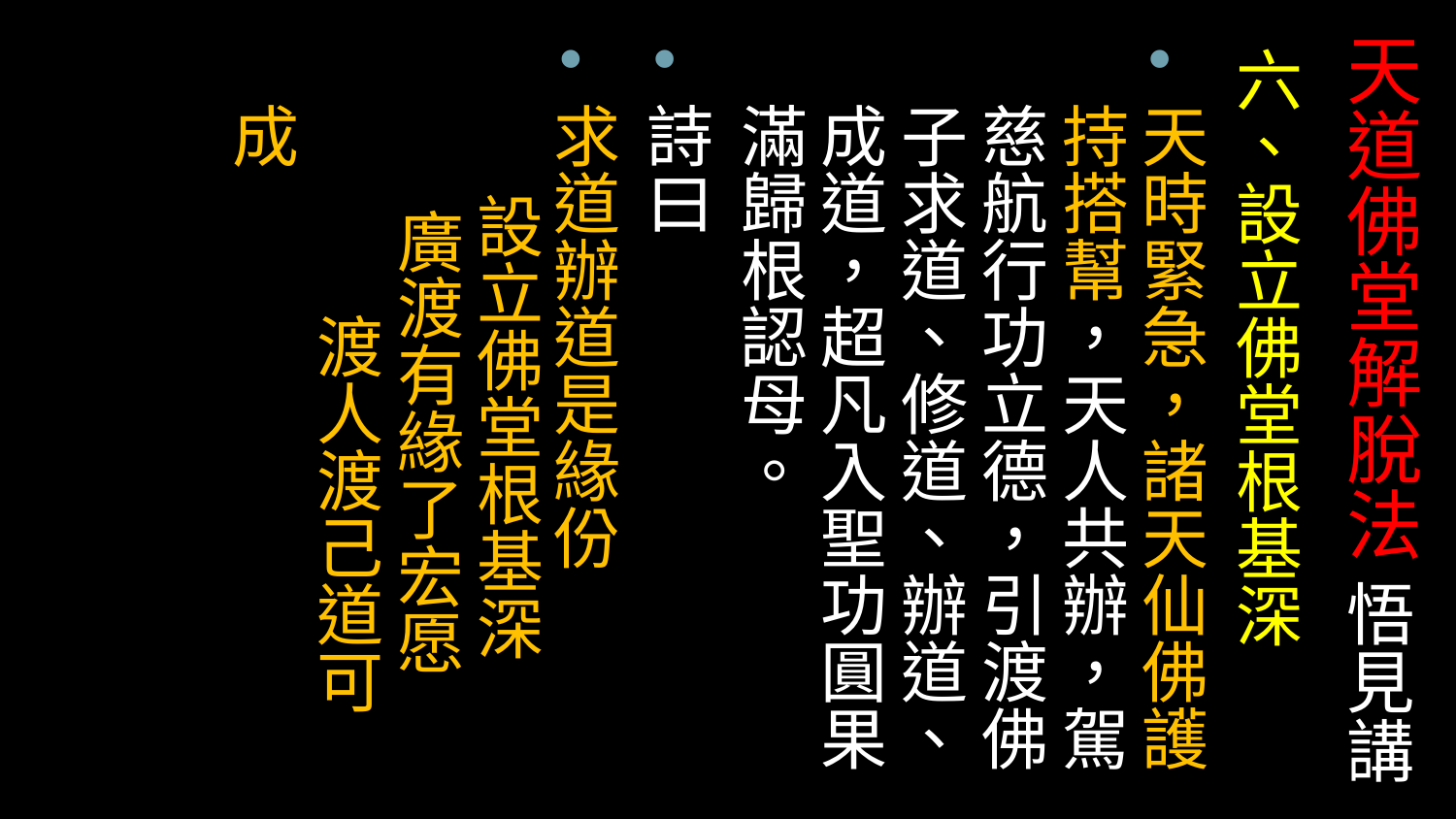

# 天道佛堂解脫法 悟見講
六、設立佛堂根基深
天時緊急，諸天仙佛護持搭幫，天人共辦，駕慈航行功立德，引渡佛子求道、修道、辦道、成道，超凡入聖功圓果滿歸根認母。
詩曰
求道辦道是緣份                    設立佛堂根基深               廣渡有緣了宏愿                     渡人渡己道可成